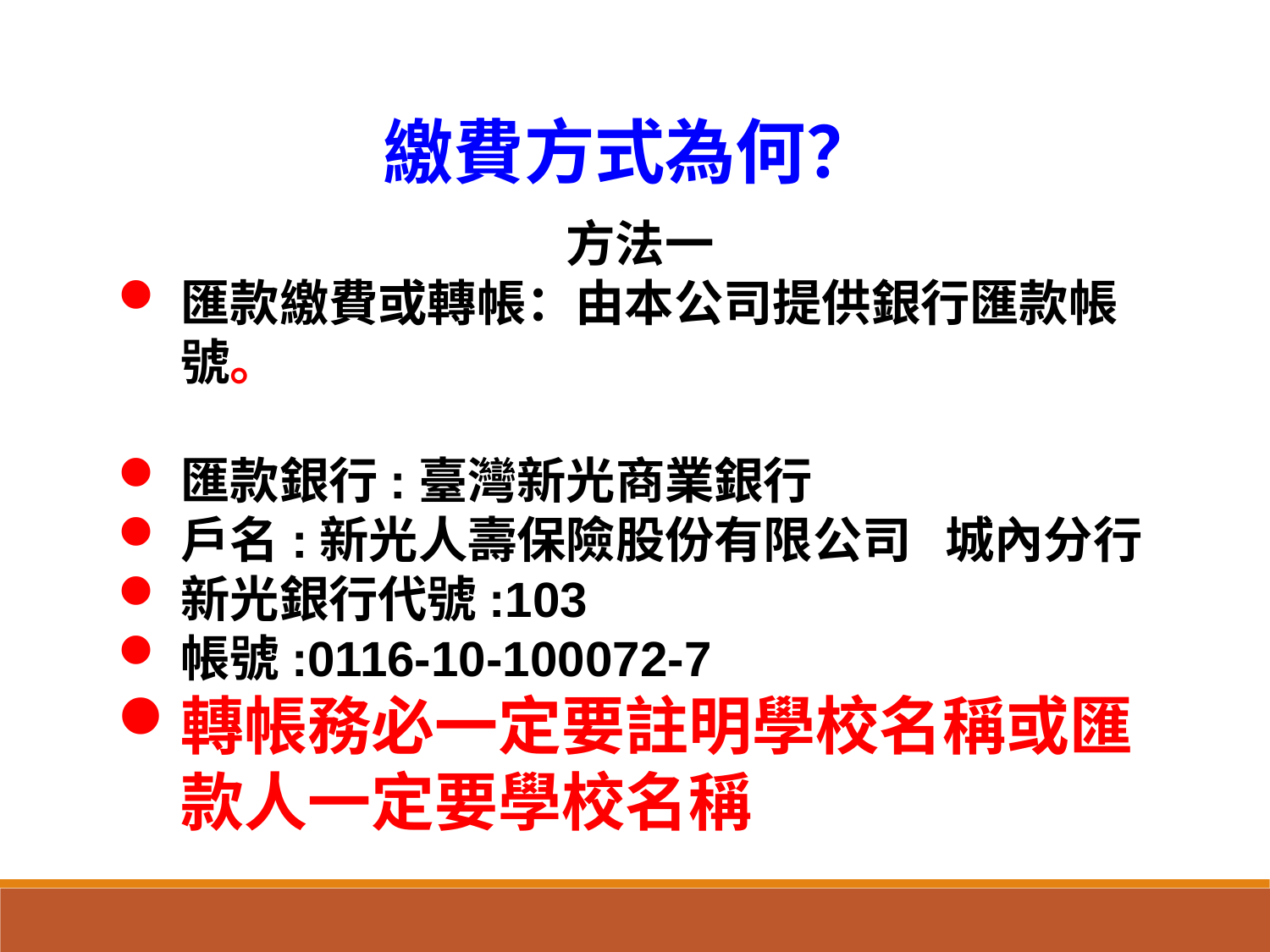

繳費方式為何？
方法一
匯款繳費或轉帳：由本公司提供銀行匯款帳號。

匯款銀行:臺灣新光商業銀行
戶名:新光人壽保險股份有限公司   城內分行
新光銀行代號:103
帳號:0116-10-100072-7
轉帳務必一定要註明學校名稱或匯款人一定要學校名稱